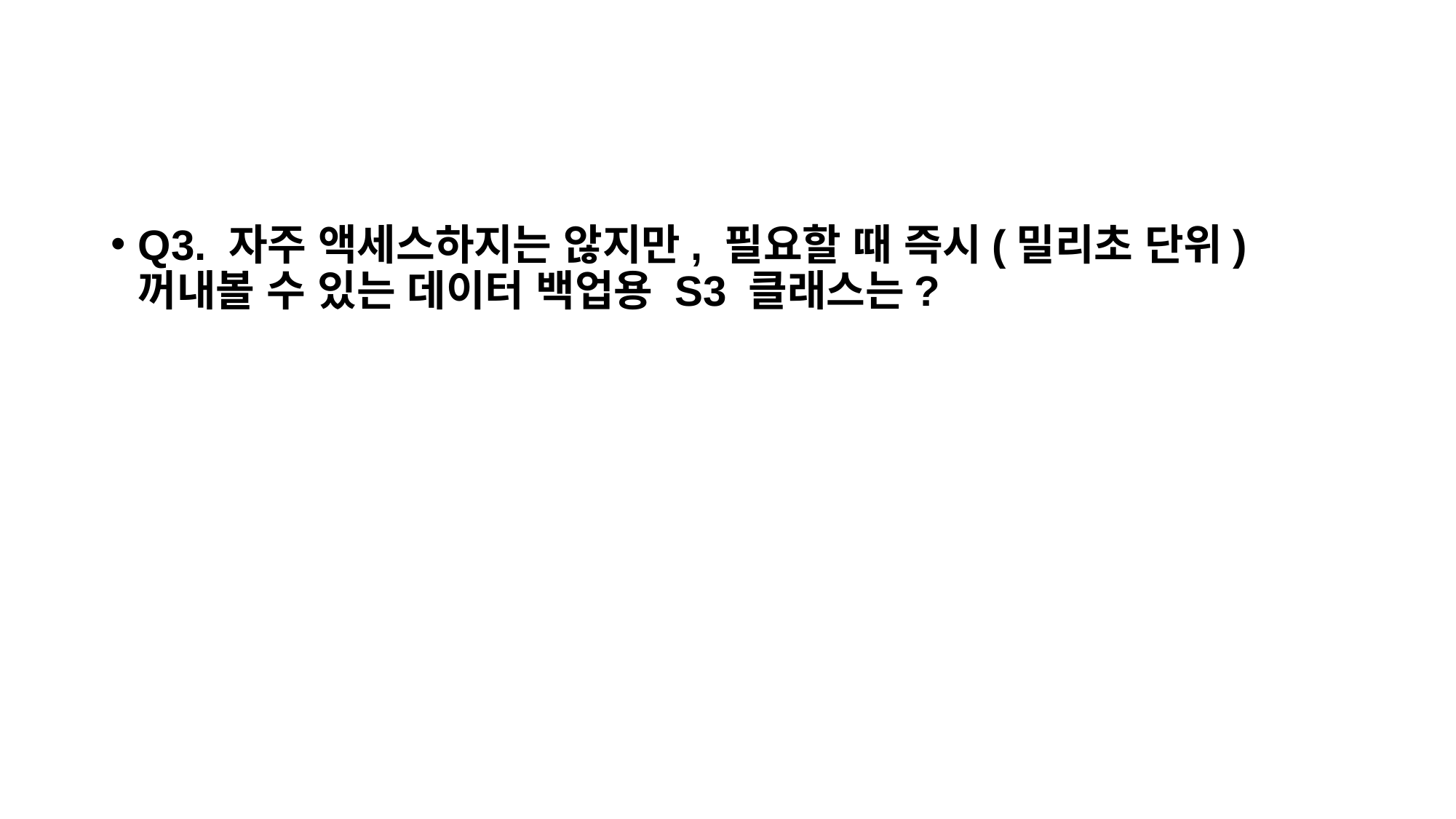

Q3. 자주 액세스하지는 않지만, 필요할 때 즉시(밀리초 단위) 꺼내볼 수 있는 데이터 백업용 S3 클래스는?